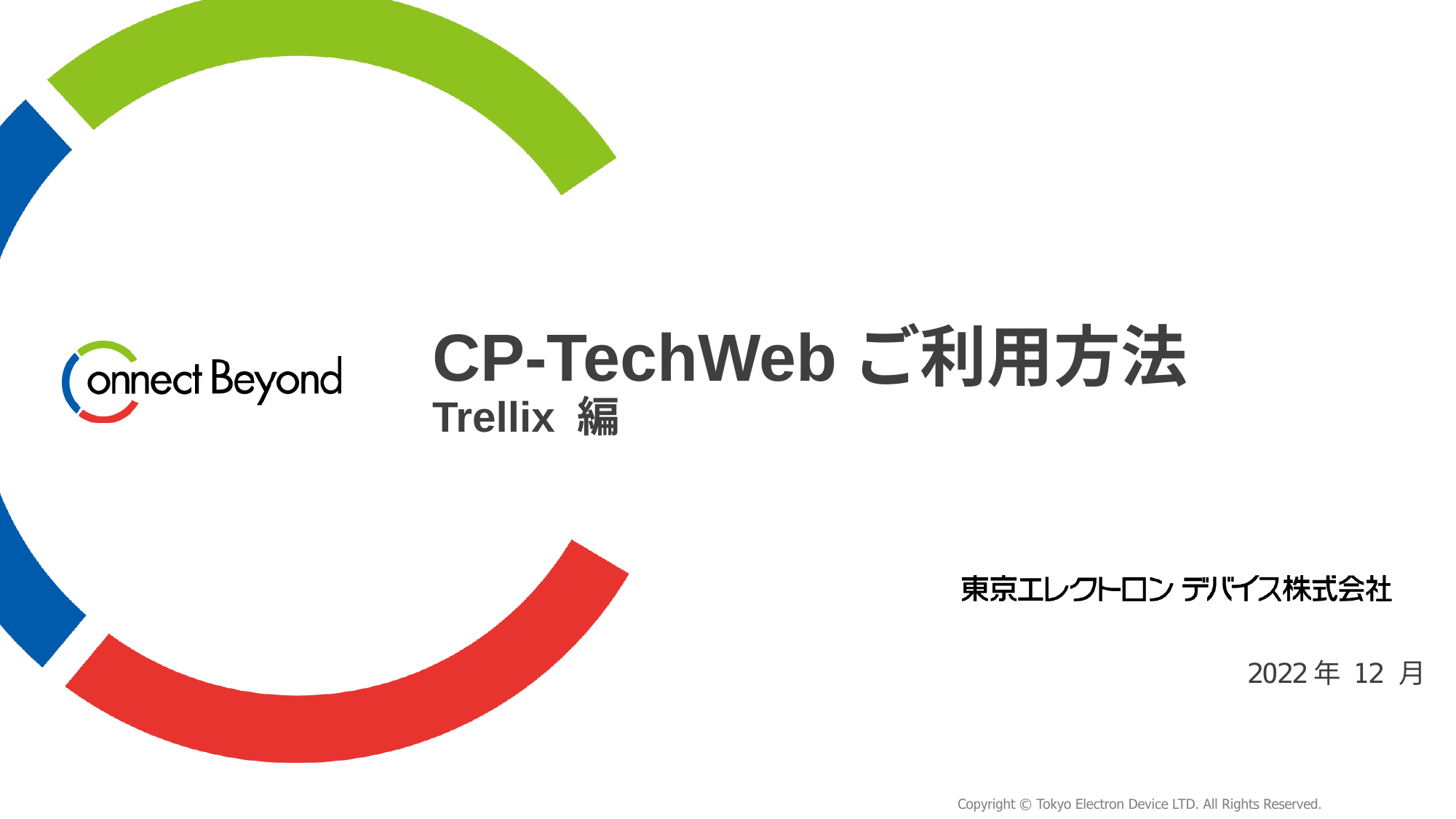

# CP-TechWebご利用方法 Trellix 編

2022年 12 月